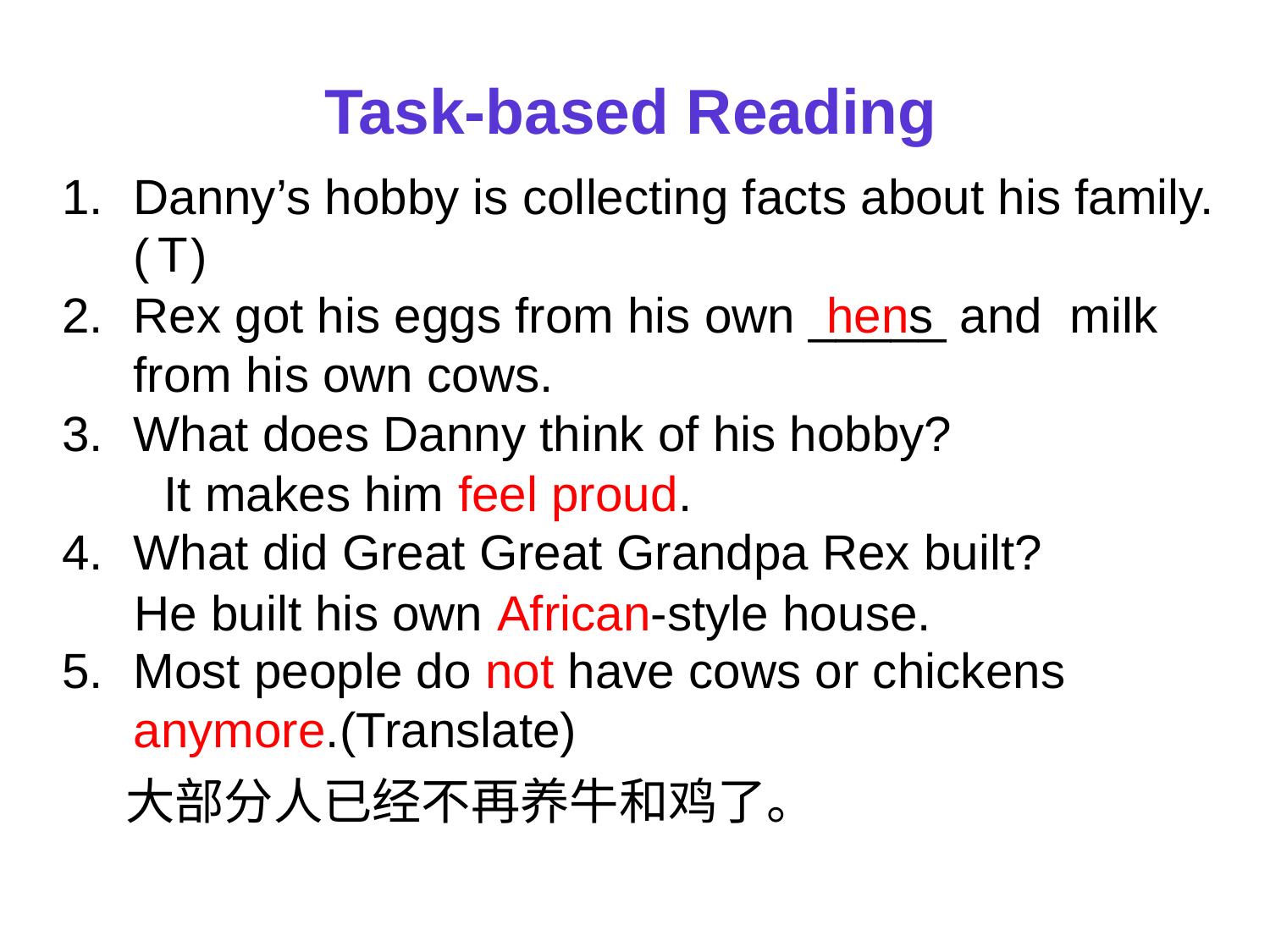

Task-based Reading
Danny’s hobby is collecting facts about his family. (   )
Rex got his eggs from his own _____ and  milk from his own cows.
What does Danny think of his hobby?

What did Great Great Grandpa Rex built?

Most people do not have cows or chickens anymore.(Translate)

T
hens
It makes him feel proud.
He built his own African-style house.
大部分人已经不再养牛和鸡了。